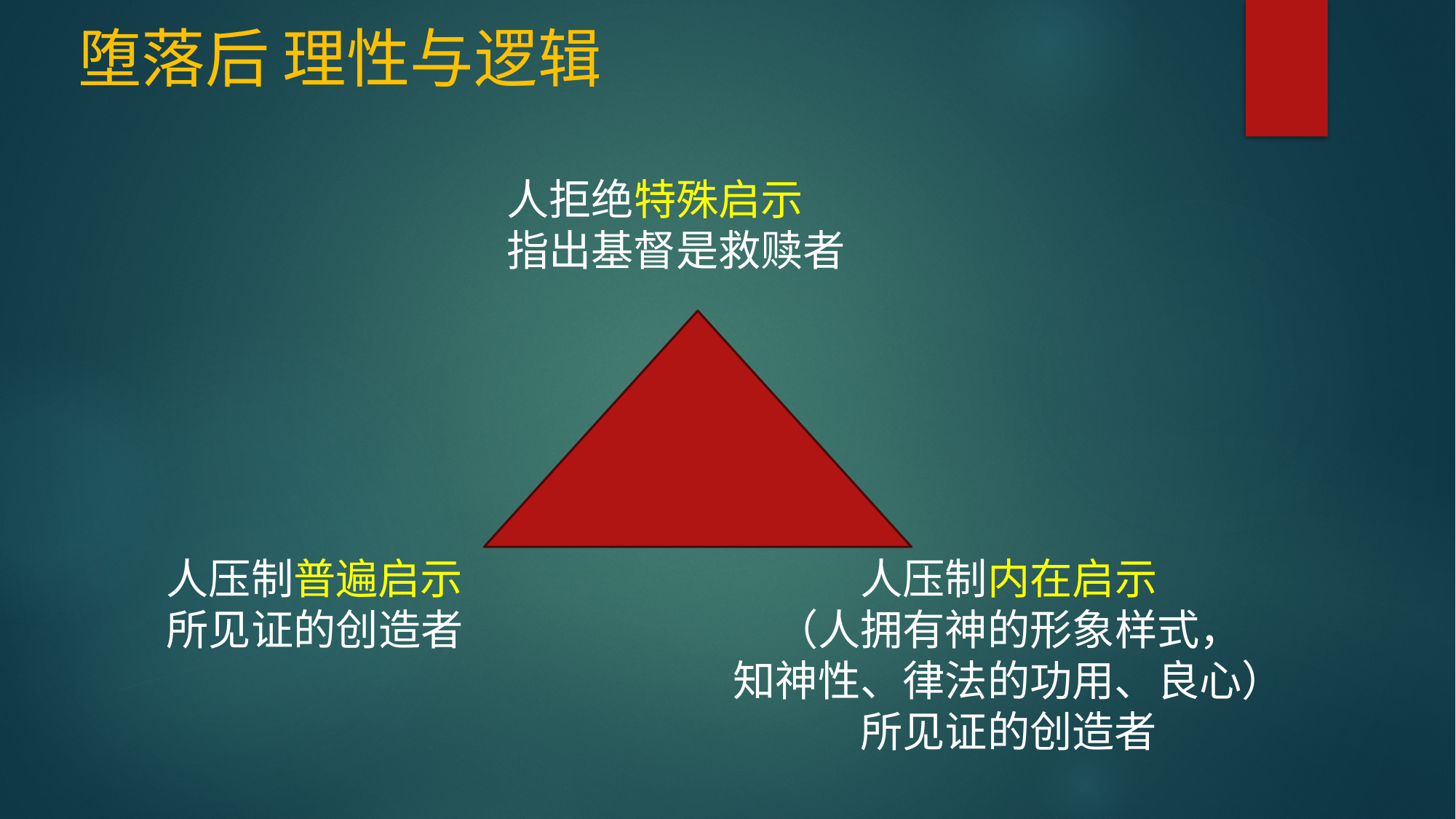

# 堕落后 理性与逻辑
人拒绝特殊启示
指出基督是救赎者

人压制普遍启示
所见证的创造者
人压制内在启示
（人拥有神的形象样式，
知神性、律法的功用、良心）
所见证的创造者